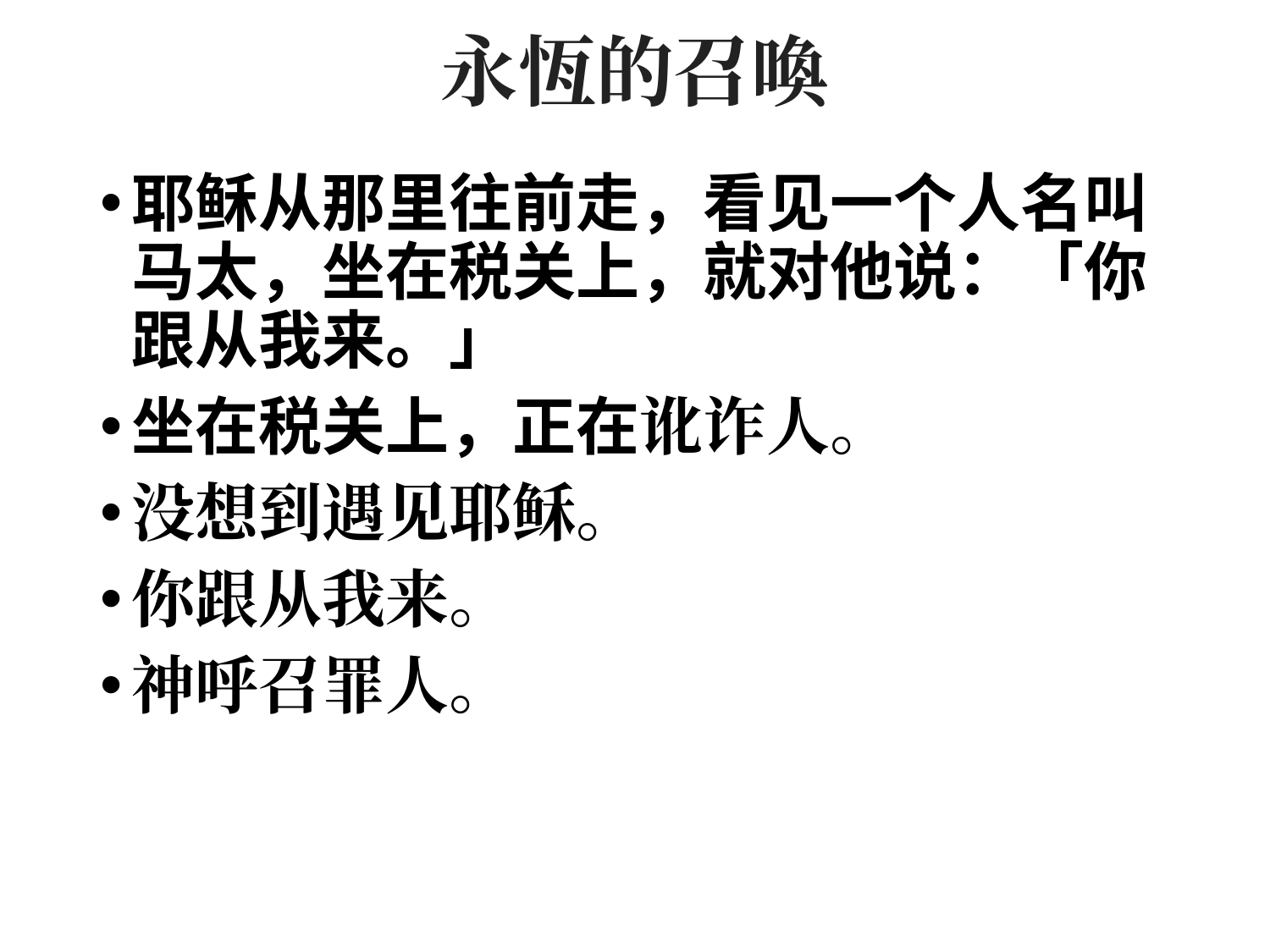

# 永恆的召喚
耶稣从那里往前走，看见一个人名叫马太，坐在税关上，就对他说：「你跟从我来。」
坐在税关上，正在讹诈人。
没想到遇见耶稣。
你跟从我来。
神呼召罪人。